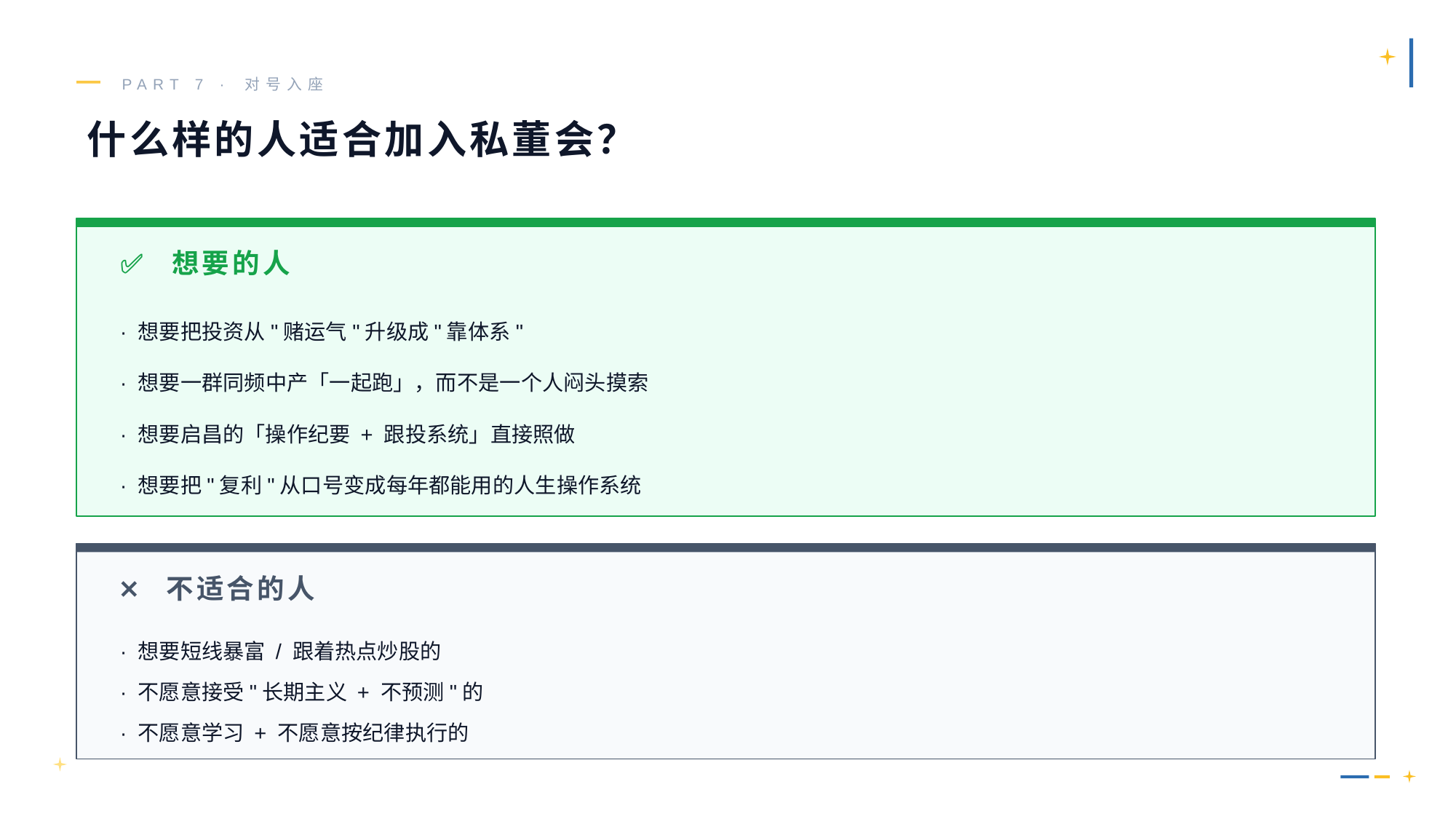

PART 7 · 对号入座

什么样的人适合加入私董会？

✅  想要的人
· 想要把投资从"赌运气"升级成"靠体系"
· 想要一群同频中产「一起跑」，而不是一个人闷头摸索
· 想要启昌的「操作纪要 + 跟投系统」直接照做
· 想要把"复利"从口号变成每年都能用的人生操作系统

❌  不适合的人
· 想要短线暴富 / 跟着热点炒股的
· 不愿意接受"长期主义 + 不预测"的
· 不愿意学习 + 不愿意按纪律执行的